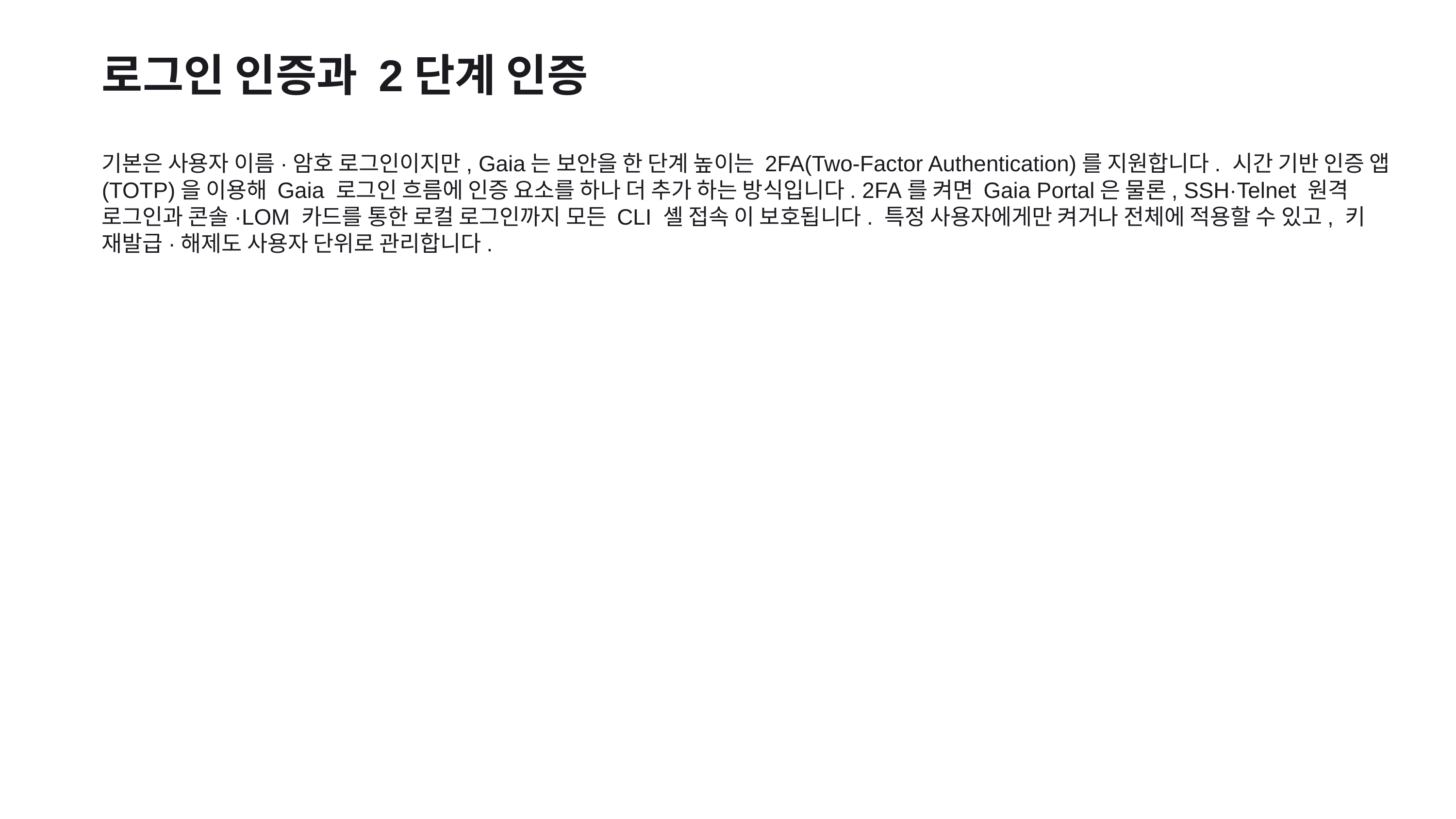

로그인 인증과 2단계 인증
기본은 사용자 이름·암호 로그인이지만, Gaia는 보안을 한 단계 높이는 2FA(Two-Factor Authentication)를 지원합니다. 시간 기반 인증 앱(TOTP)을 이용해 Gaia 로그인 흐름에 인증 요소를 하나 더 추가 하는 방식입니다. 2FA를 켜면 Gaia Portal은 물론, SSH·Telnet 원격 로그인과 콘솔·LOM 카드를 통한 로컬 로그인까지 모든 CLI 셸 접속 이 보호됩니다. 특정 사용자에게만 켜거나 전체에 적용할 수 있고, 키 재발급·해제도 사용자 단위로 관리합니다.